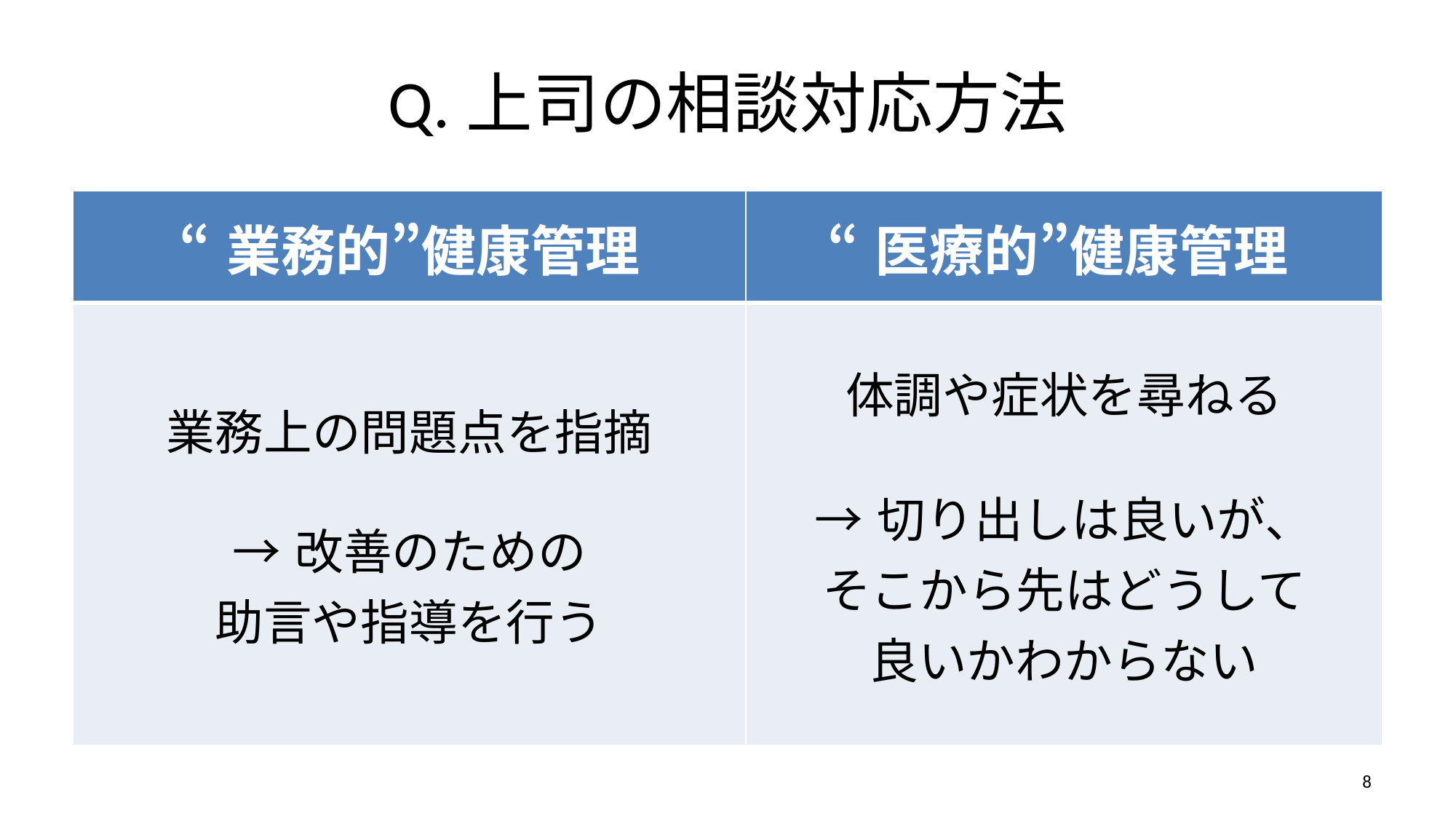

# Q.上司の相談対応方法
| “業務的”健康管理 | “医療的”健康管理 |
| --- | --- |
| 業務上の問題点を指摘 →改善のための 助言や指導を行う | 体調や症状を尋ねる →切り出しは良いが、 そこから先はどうして 良いかわからない |
8